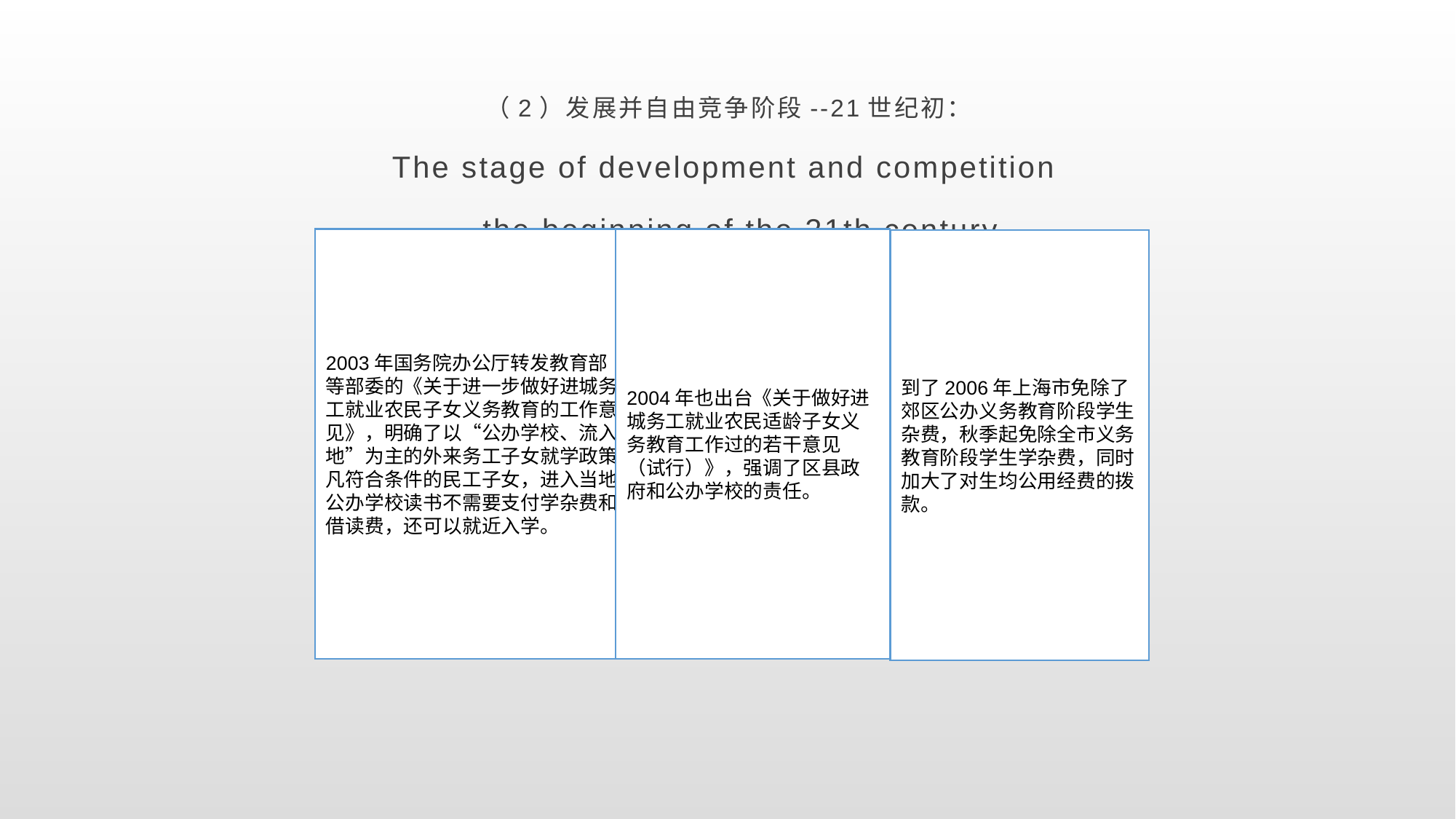

（2）发展并自由竞争阶段--21世纪初：
The stage of development and competition
- the beginning of the 21th century

2003年国务院办公厅转发教育部等部委的《关于进一步做好进城务工就业农民子女义务教育的工作意见》，明确了以“公办学校、流入地”为主的外来务工子女就学政策，凡符合条件的民工子女，进入当地公办学校读书不需要支付学杂费和借读费，还可以就近入学。
2004年也出台《关于做好进城务工就业农民适龄子女义务教育工作过的若干意见（试行）》，强调了区县政府和公办学校的责任。
到了2006年上海市免除了郊区公办义务教育阶段学生杂费，秋季起免除全市义务教育阶段学生学杂费，同时加大了对生均公用经费的拨款。